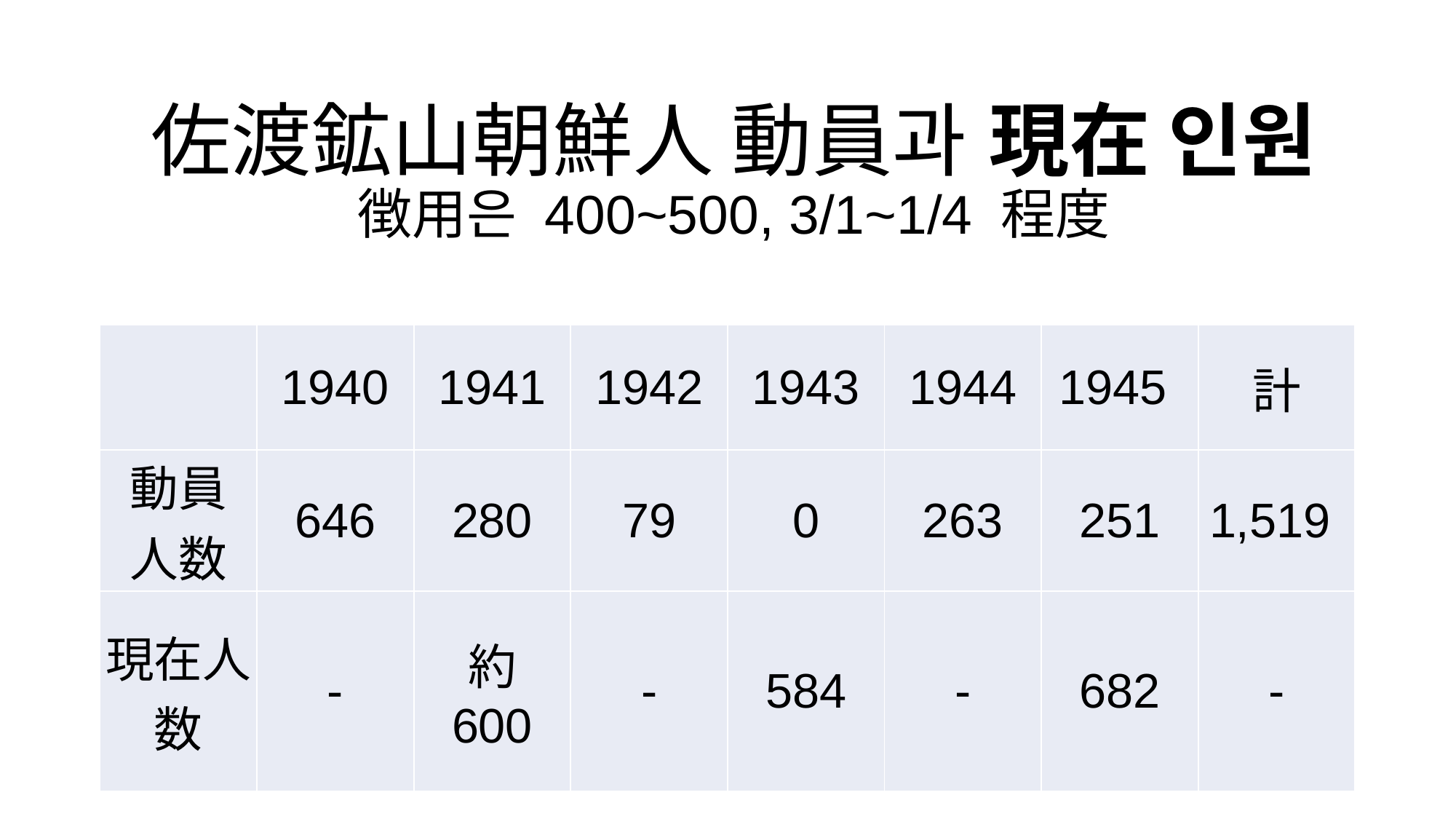

# 佐渡鉱山朝鮮人 動員과 現在 인원 徴用은 400~500, 3/1~1/4 程度
|  | 1940 | 1941 | 1942 | 1943 | 1944 | 1945 | 計 |
| --- | --- | --- | --- | --- | --- | --- | --- |
| 動員 人数 | 646 | 280 | 79 | 0 | 263 | 251 | 1,519 |
| 現在人数 | - | 約 600 | - | 584 | - | 682 | - |